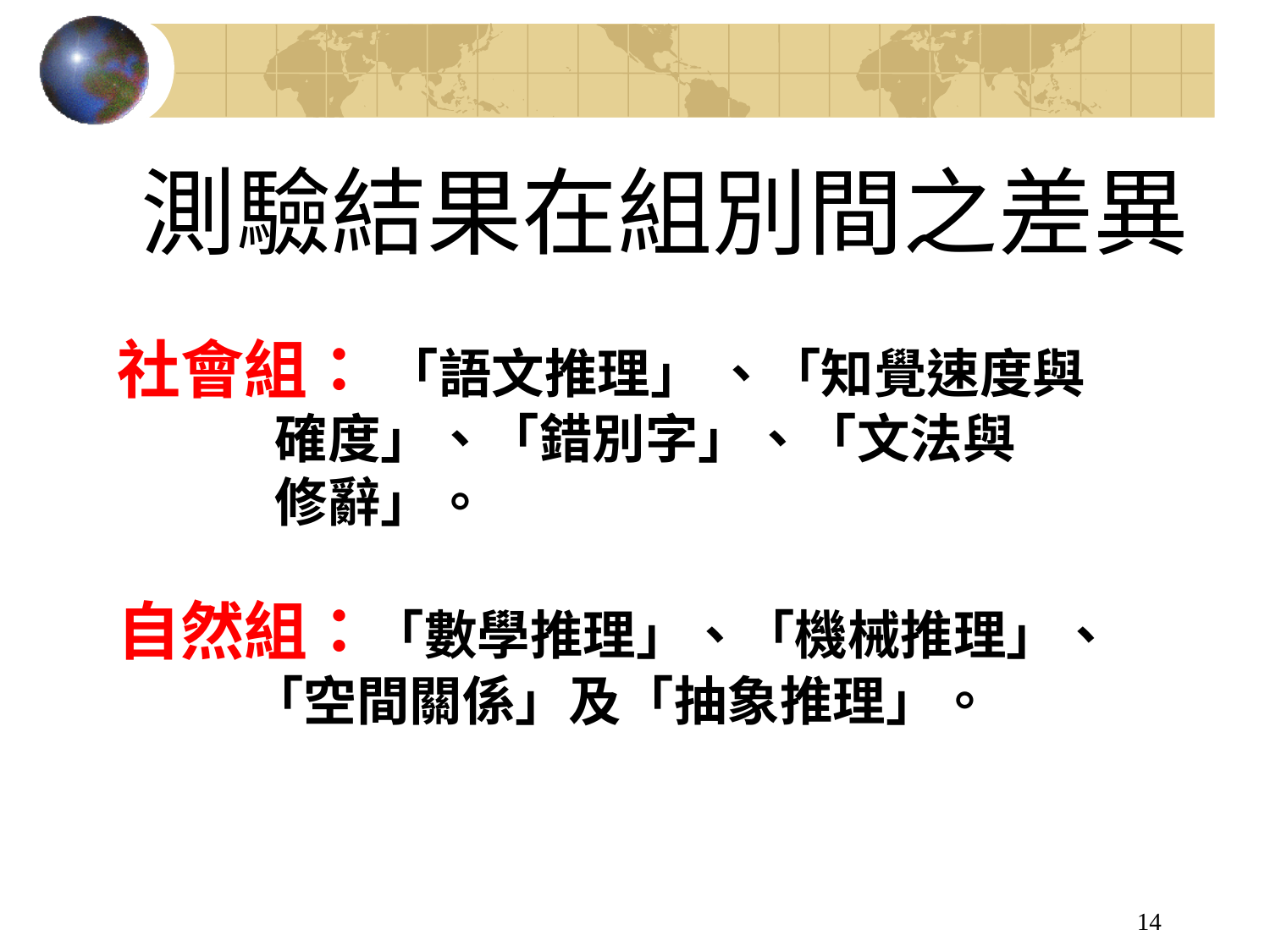

測驗結果在組別間之差異
社會組： 「語文推理」 、「知覺速度與
            確度」、「錯別字」、「文法與
            修辭」。
自然組：「數學推理」、「機械推理」、
          「空間關係」及「抽象推理」。
14